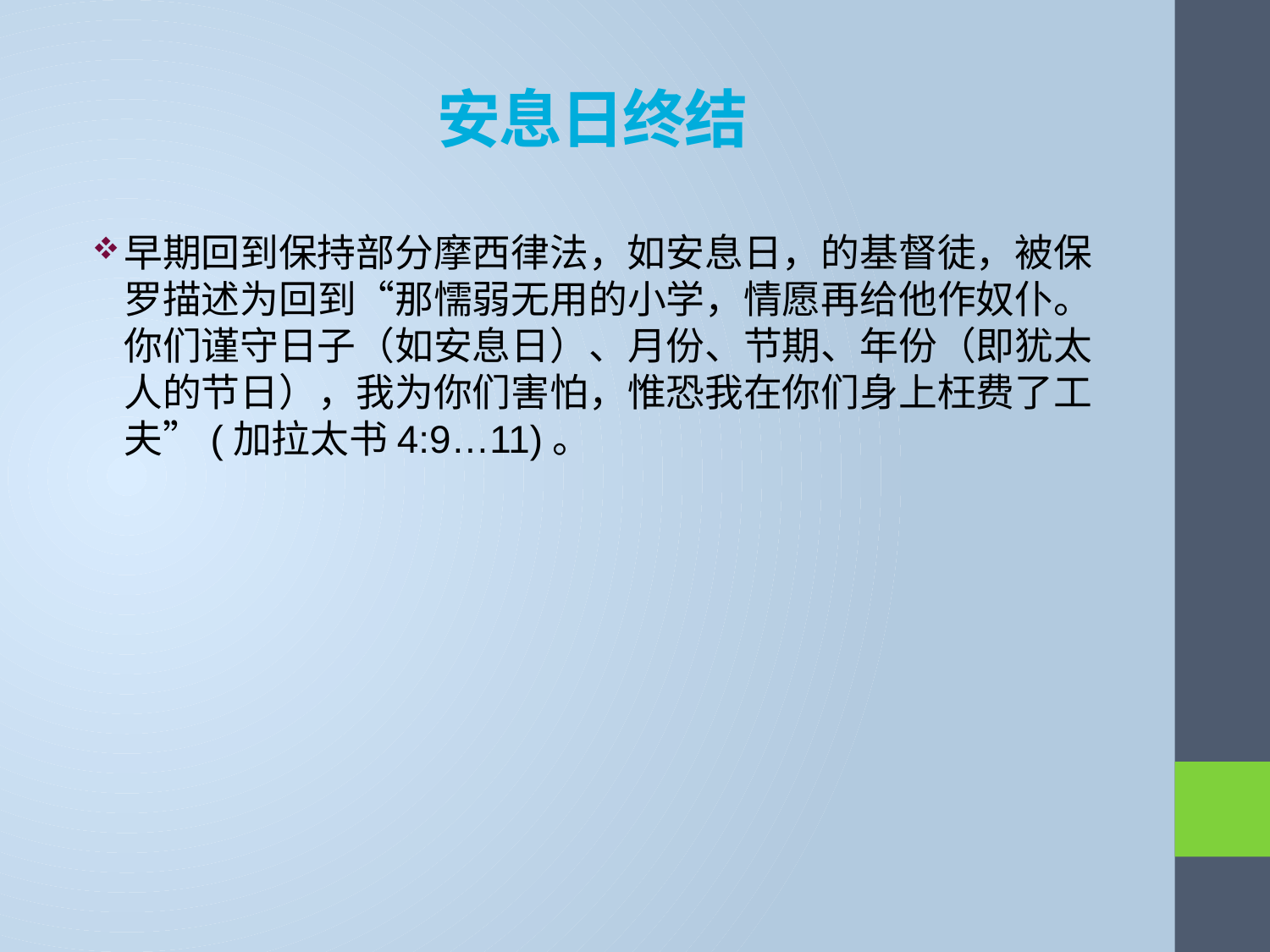

# 安息日终结
早期回到保持部分摩西律法，如安息日，的基督徒，被保罗描述为回到“那懦弱无用的小学，情愿再给他作奴仆。你们谨守日子（如安息日）、月份、节期、年份（即犹太人的节日），我为你们害怕，惟恐我在你们身上枉费了工夫”(加拉太书4:9…11)。